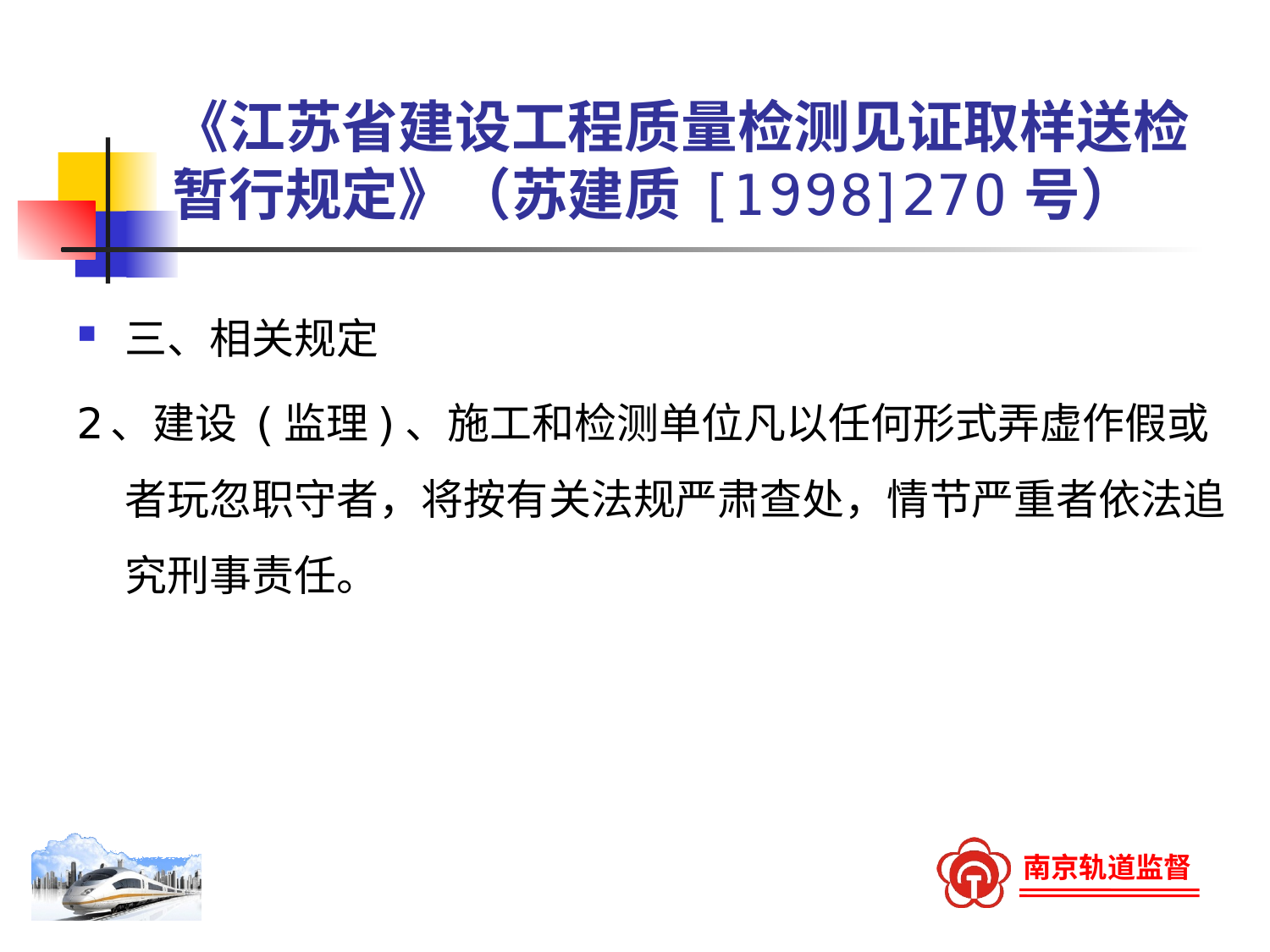

# 《江苏省建设工程质量检测见证取样送检暂行规定》（苏建质 [1998]270号）
三、相关规定
2、建设 (监理)、施工和检测单位凡以任何形式弄虚作假或者玩忽职守者，将按有关法规严肃查处，情节严重者依法追究刑事责任。